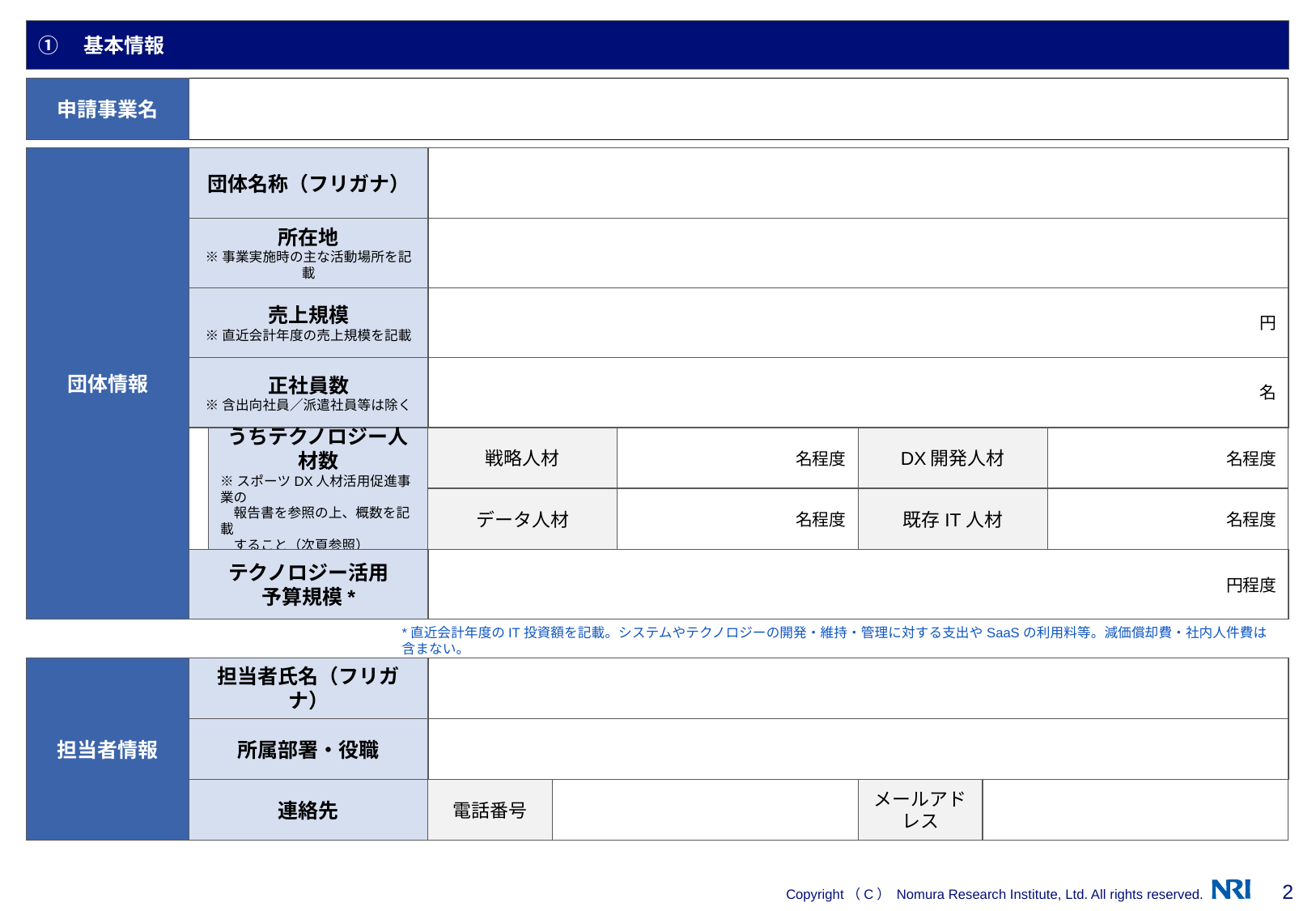

①　基本情報
申請事業名

団体情報
団体名称（フリガナ）

所在地
※事業実施時の主な活動場所を記載

売上規模
※直近会計年度の売上規模を記載
円
名
正社員数
※含出向社員／派遣社員等は除く
うちテクノロジー人材数
※スポーツDX人材活用促進事業の
　報告書を参照の上、概数を記載
　すること（次頁参照）
戦略人材
名程度
DX開発人材
名程度
名程度
既存IT人材
名程度
データ人材
テクノロジー活用
予算規模*
円程度
*直近会計年度のIT投資額を記載。システムやテクノロジーの開発・維持・管理に対する支出やSaaSの利用料等。減価償却費・社内人件費は含まない。
担当者情報
担当者氏名（フリガナ）

所属部署・役職

電話番号
メールアドレス
連絡先